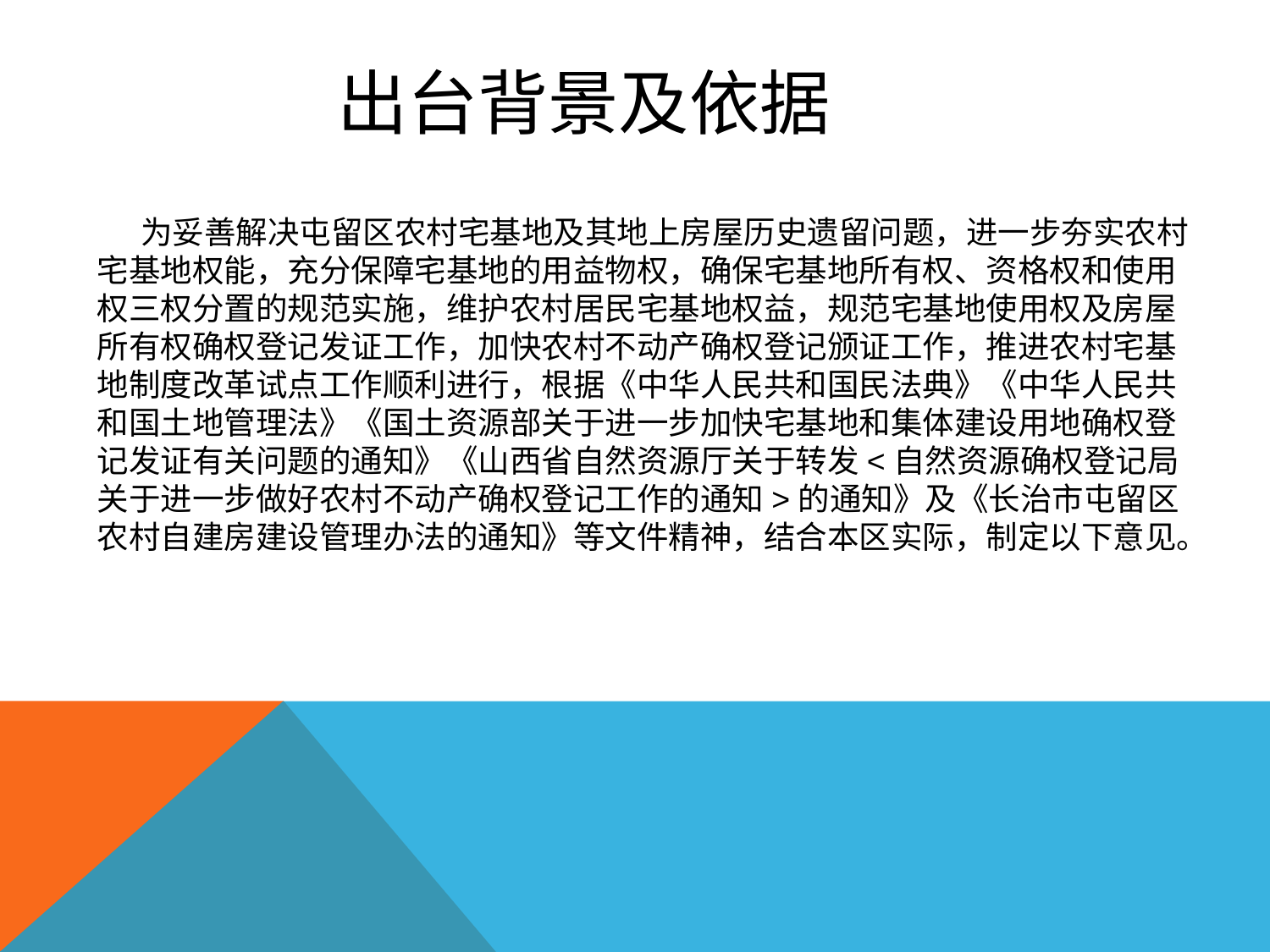

出台背景及依据
     为妥善解决屯留区农村宅基地及其地上房屋历史遗留问题，进一步夯实农村宅基地权能，充分保障宅基地的用益物权，确保宅基地所有权、资格权和使用权三权分置的规范实施，维护农村居民宅基地权益，规范宅基地使用权及房屋所有权确权登记发证工作，加快农村不动产确权登记颁证工作，推进农村宅基地制度改革试点工作顺利进行，根据《中华人民共和国民法典》《中华人民共和国土地管理法》《国土资源部关于进一步加快宅基地和集体建设用地确权登记发证有关问题的通知》《山西省自然资源厅关于转发<自然资源确权登记局关于进一步做好农村不动产确权登记工作的通知>的通知》及《长治市屯留区农村自建房建设管理办法的通知》等文件精神，结合本区实际，制定以下意见。